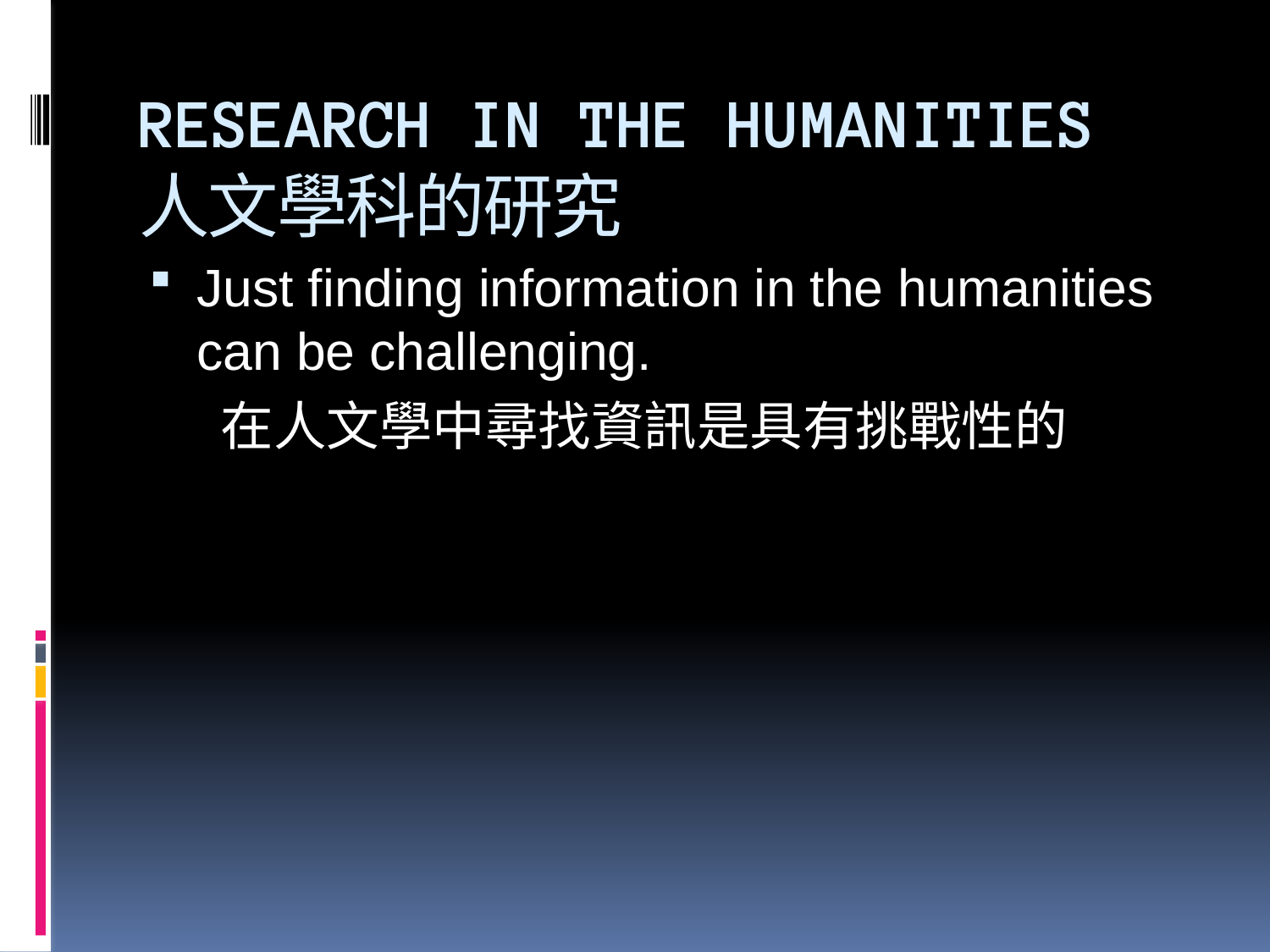

# RESEARCH IN THE HUMANITIES 人文學科的研究
Just finding information in the humanities can be challenging.
     在人文學中尋找資訊是具有挑戰性的